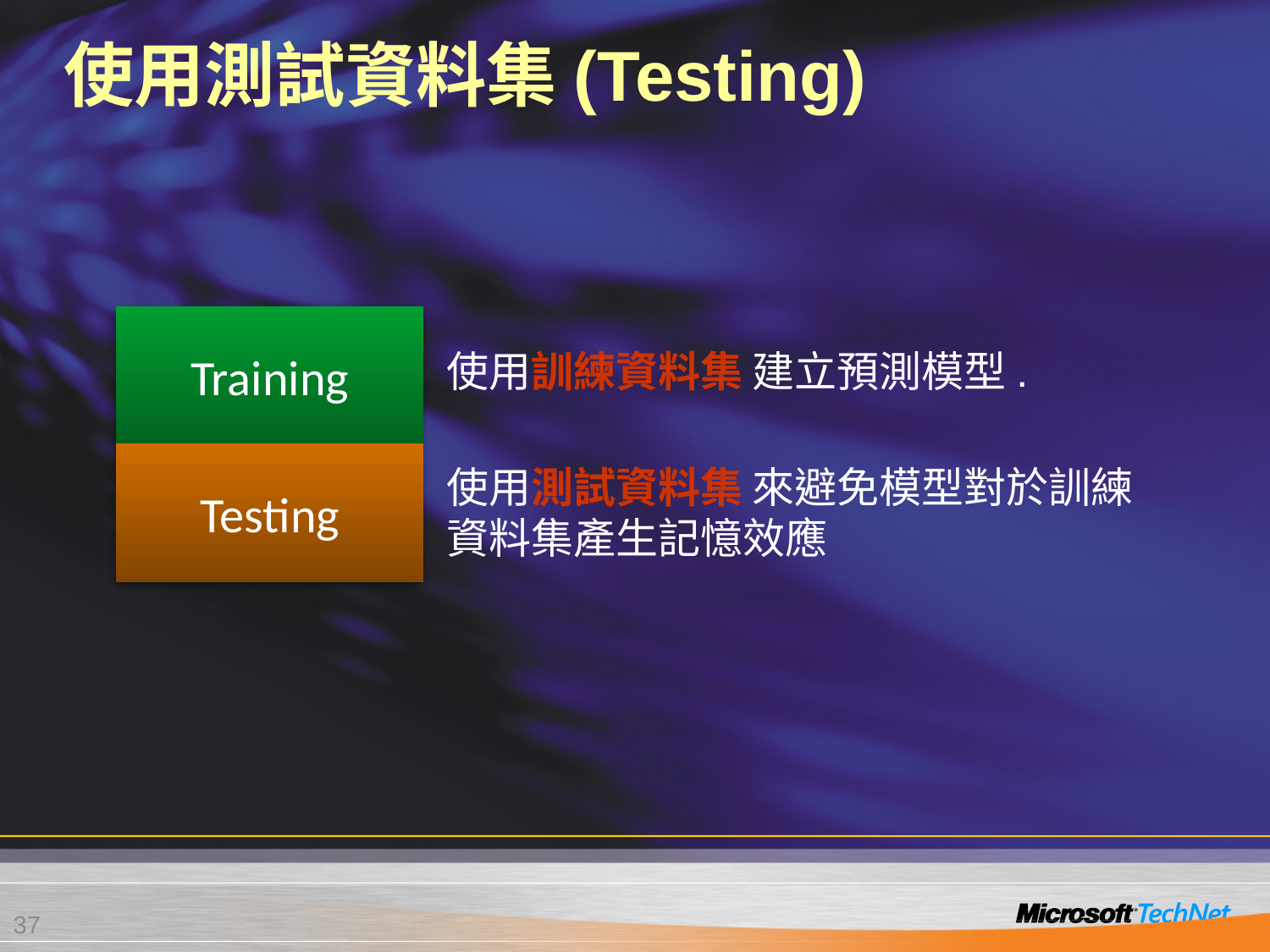

# 使用測試資料集(Testing)
Training
使用訓練資料集 建立預測模型.
Testing
使用測試資料集 來避免模型對於訓練資料集產生記憶效應